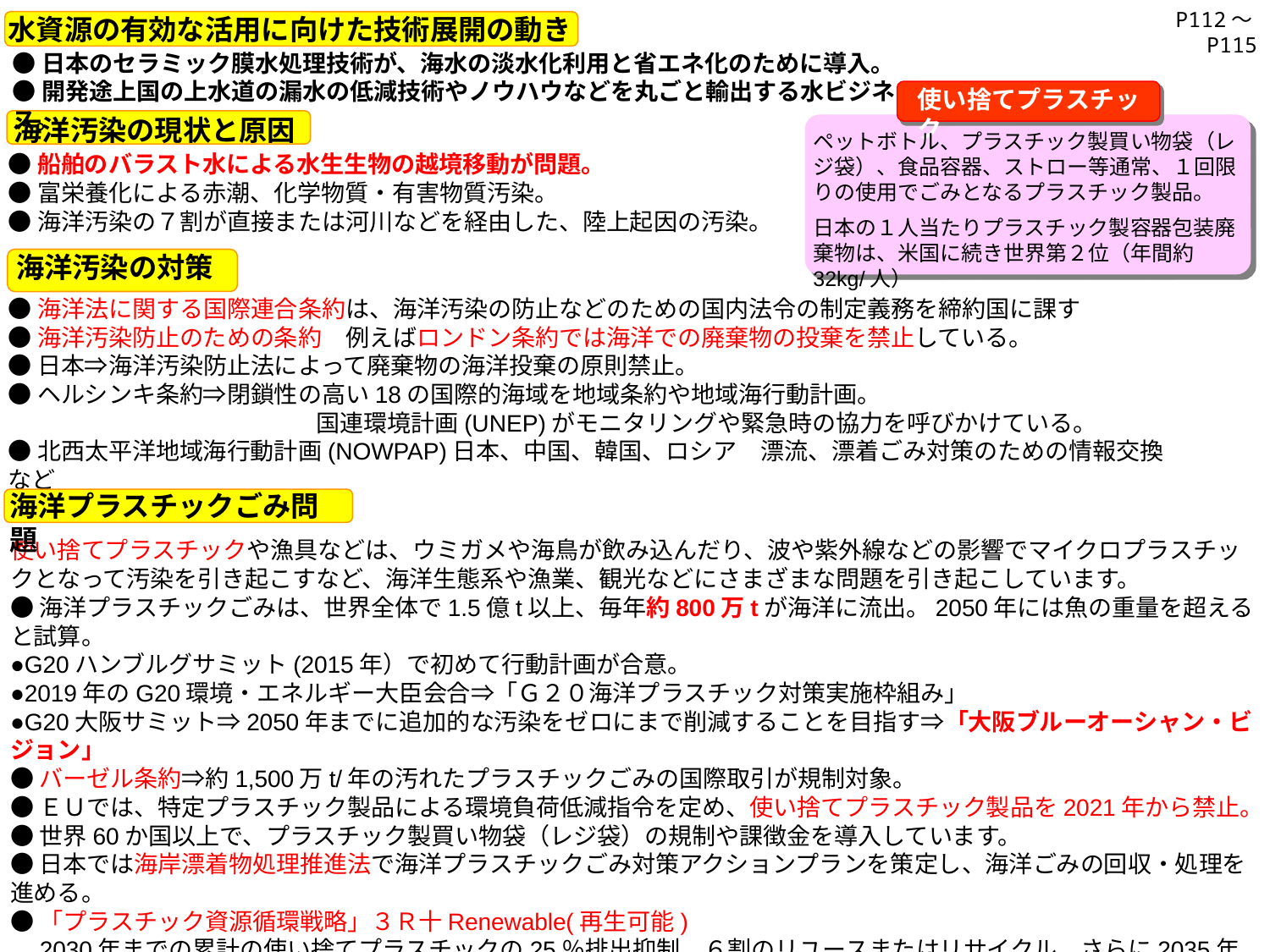

P112～P115
水資源の有効な活用に向けた技術展開の動き

●日本のセラミック膜水処理技術が、海水の淡水化利用と省エネ化のために導入。
●開発途上国の上水道の漏水の低減技術やノウハウなどを丸ごと輸出する水ビジネス。
使い捨てプラスチック

海洋汚染の現状と原因

ペットボトル、プラスチック製買い物袋（レジ袋）、食品容器、ストロー等通常、１回限りの使用でごみとなるプラスチック製品。
日本の１人当たりプラスチック製容器包装廃棄物は、米国に続き世界第２位（年間約32kg/人）
●船舶のバラスト水による水生生物の越境移動が問題。
●富栄養化による赤潮、化学物質・有害物質汚染。
●海洋汚染の７割が直接または河川などを経由した、陸上起因の汚染。
海洋汚染の対策

●海洋法に関する国際連合条約は、海洋汚染の防止などのための国内法令の制定義務を締約国に課す
●海洋汚染防止のための条約　例えばロンドン条約では海洋での廃棄物の投棄を禁止している。
●日本⇒海洋汚染防止法によって廃棄物の海洋投棄の原則禁止。
●ヘルシンキ条約⇒閉鎖性の高い18の国際的海域を地域条約や地域海行動計画。
　　　　　　　　　　　　　国連環境計画(UNEP)がモニタリングや緊急時の協力を呼びかけている。
●北西太平洋地域海行動計画(NOWPAP)日本、中国、韓国、ロシア　漂流、漂着ごみ対策のための情報交換など
海洋プラスチックごみ問題

使い捨てプラスチックや漁具などは、ウミガメや海鳥が飲み込んだり、波や紫外線などの影響でマイクロプラスチックとなって汚染を引き起こすなど、海洋生態系や漁業、観光などにさまざまな問題を引き起こしています。
●海洋プラスチックごみは、世界全体で1.5億t以上、毎年約800万tが海洋に流出。2050年には魚の重量を超えると試算。
●G20ハンブルグサミット(2015年）で初めて行動計画が合意。
●2019年のG20環境・エネルギー大臣会合⇒「Ｇ２０海洋プラスチック対策実施枠組み」
●G20大阪サミット⇒2050年までに追加的な汚染をゼロにまで削減することを目指す⇒「大阪ブルーオーシャン・ビジョン」
●バーゼル条約⇒約1,500万t/年の汚れたプラスチックごみの国際取引が規制対象。
●ＥＵでは、特定プラスチック製品による環境負荷低減指令を定め、使い捨てプラスチック製品を2021年から禁止。
●世界60か国以上で、プラスチック製買い物袋（レジ袋）の規制や課徴金を導入しています。
●日本では海岸漂着物処理推進法で海洋プラスチックごみ対策アクションプランを策定し、海洋ごみの回収・処理を進める。
●「プラスチック資源循環戦略」３Ｒ十Renewable(再生可能)
　2030年までの累計の使い捨てプラスチックの25％排出抑制、６割のリユースまたはリサイクル、さらに2035年までに
　熱回収分も含めてすべての使用済み使い捨てプラスチックの有効利用を目指しています。
●2020年７月レジ袋が有料化